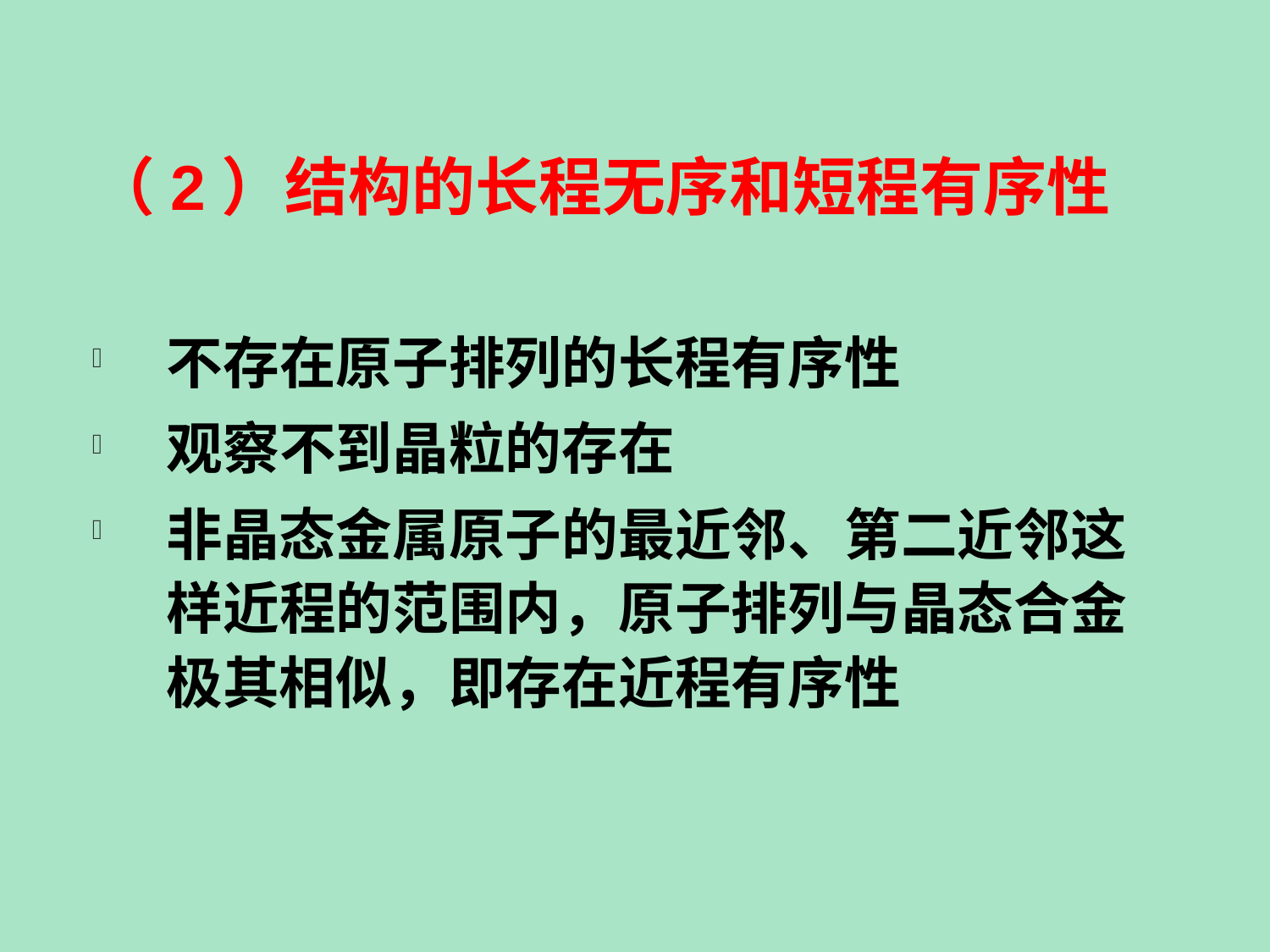

（2）结构的长程无序和短程有序性

不存在原子排列的长程有序性
观察不到晶粒的存在
非晶态金属原子的最近邻、第二近邻这样近程的范围内，原子排列与晶态合金极其相似，即存在近程有序性